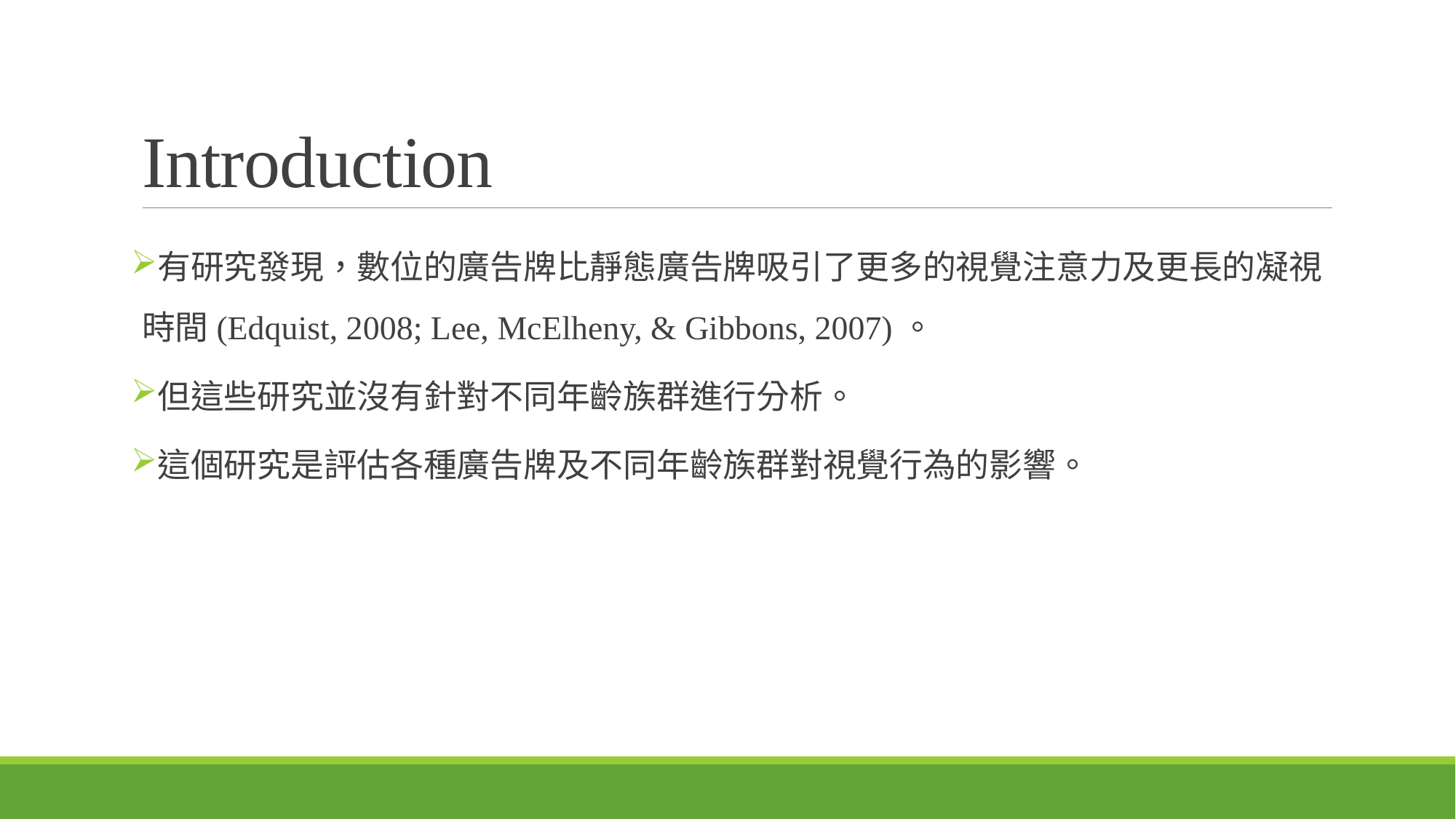

# Introduction
有研究發現，數位的廣告牌比靜態廣告牌吸引了更多的視覺注意力及更長的凝視時間(Edquist, 2008; Lee, McElheny, & Gibbons, 2007)。
但這些研究並沒有針對不同年齡族群進行分析。
這個研究是評估各種廣告牌及不同年齡族群對視覺行為的影響。